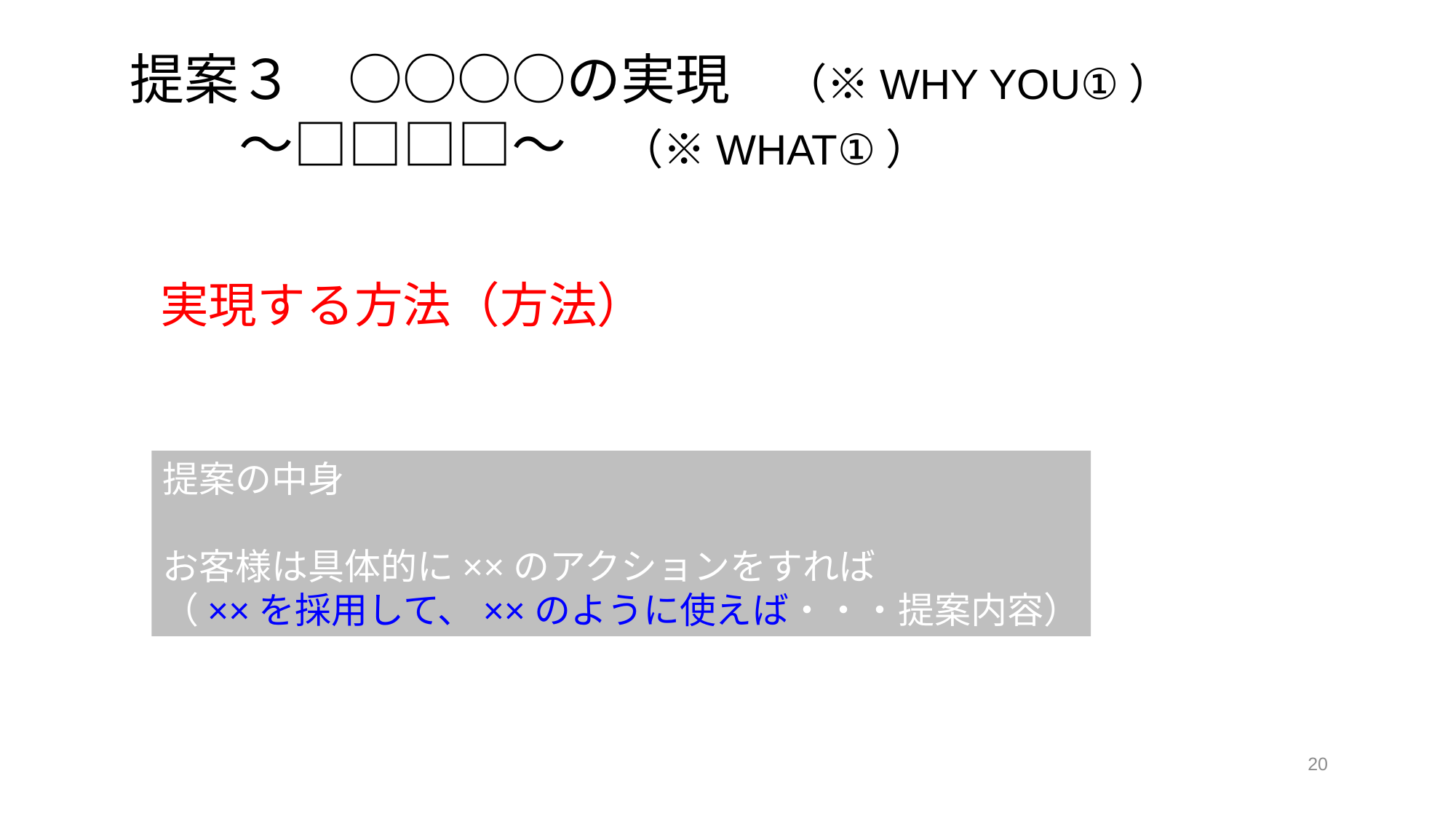

提案３　○○○○の実現　（※WHY YOU①）
　　～□□□□～　（※WHAT①）
実現する方法（方法）
提案の中身

お客様は具体的に××のアクションをすれば
（××を採用して、××のように使えば・・・提案内容）
20